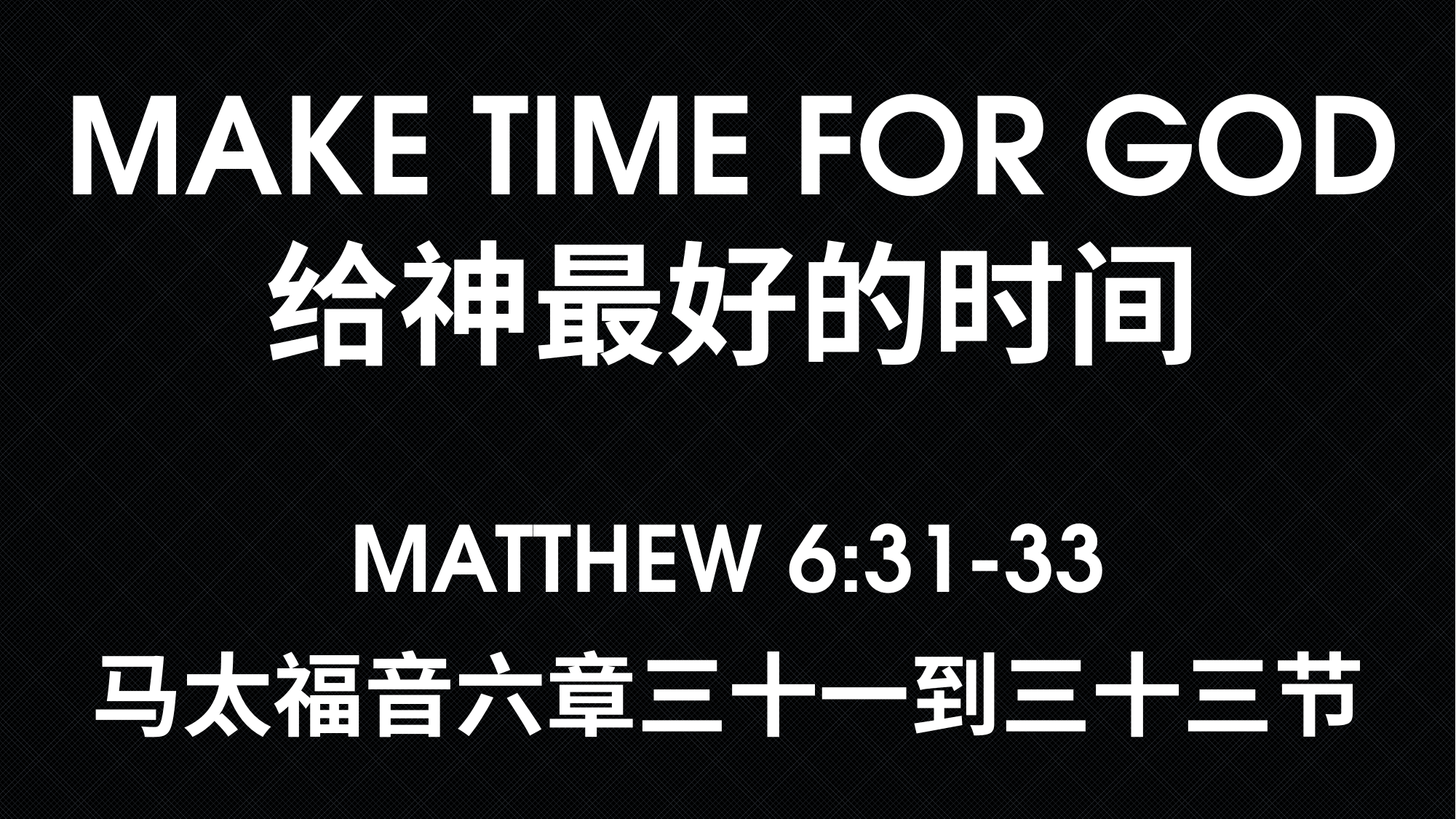

# MAKE TIME FOR GOD 给神最好的时间
Matthew 6:31-33
马太福音六章三十一到三十三节